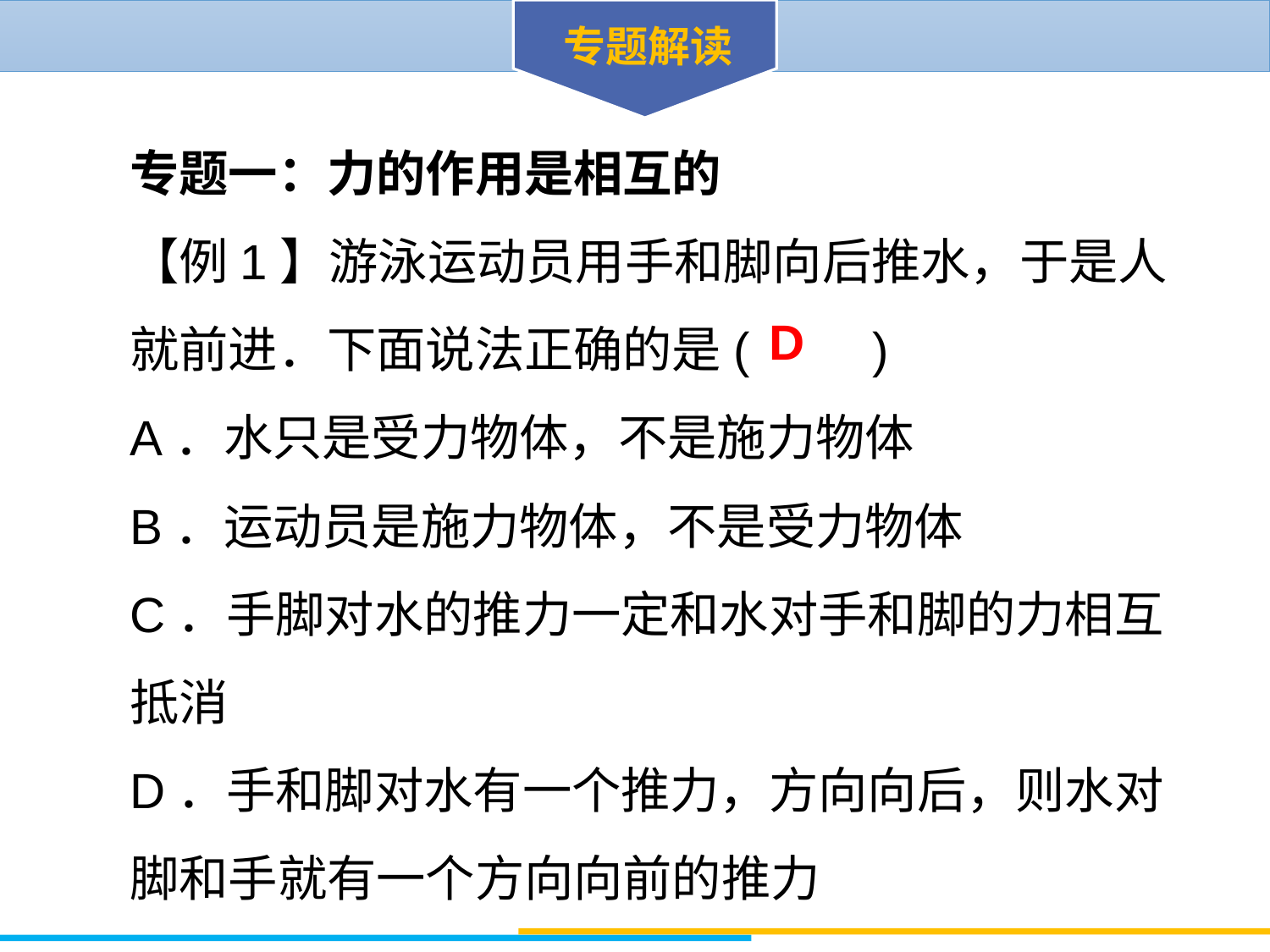

专题解读
专题一：力的作用是相互的
【例1】游泳运动员用手和脚向后推水，于是人就前进．下面说法正确的是(　　)
A．水只是受力物体，不是施力物体
B．运动员是施力物体，不是受力物体
C．手脚对水的推力一定和水对手和脚的力相互抵消
D．手和脚对水有一个推力，方向向后，则水对脚和手就有一个方向向前的推力
D